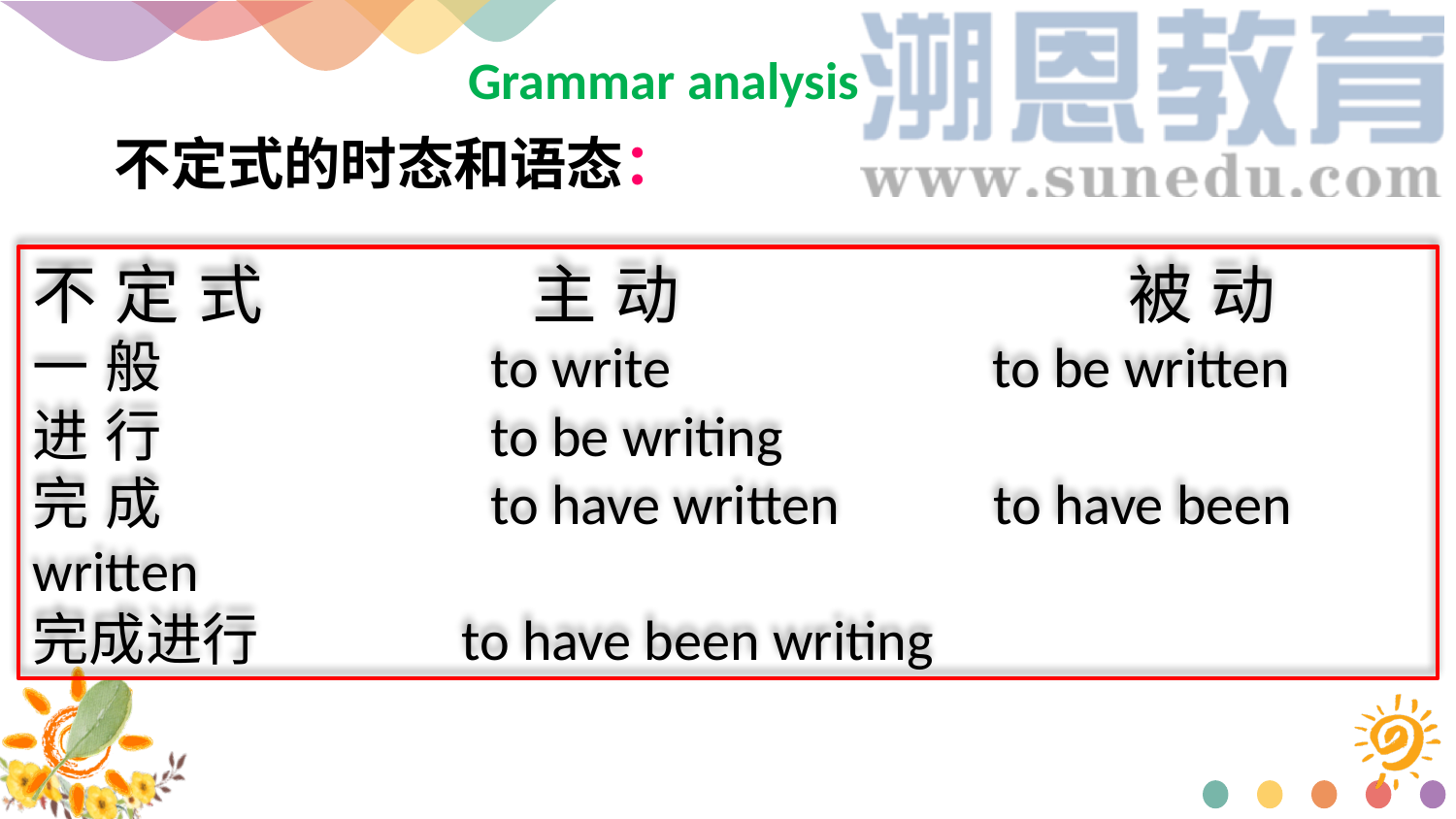

Grammar analysis
不定式的时态和语态：
不 定 式               主 动                         被 动 
一 般                    to write                         to be written 
进 行                    to be writing  
完 成                    to have written            to have been written 
完成进行            to have been writing